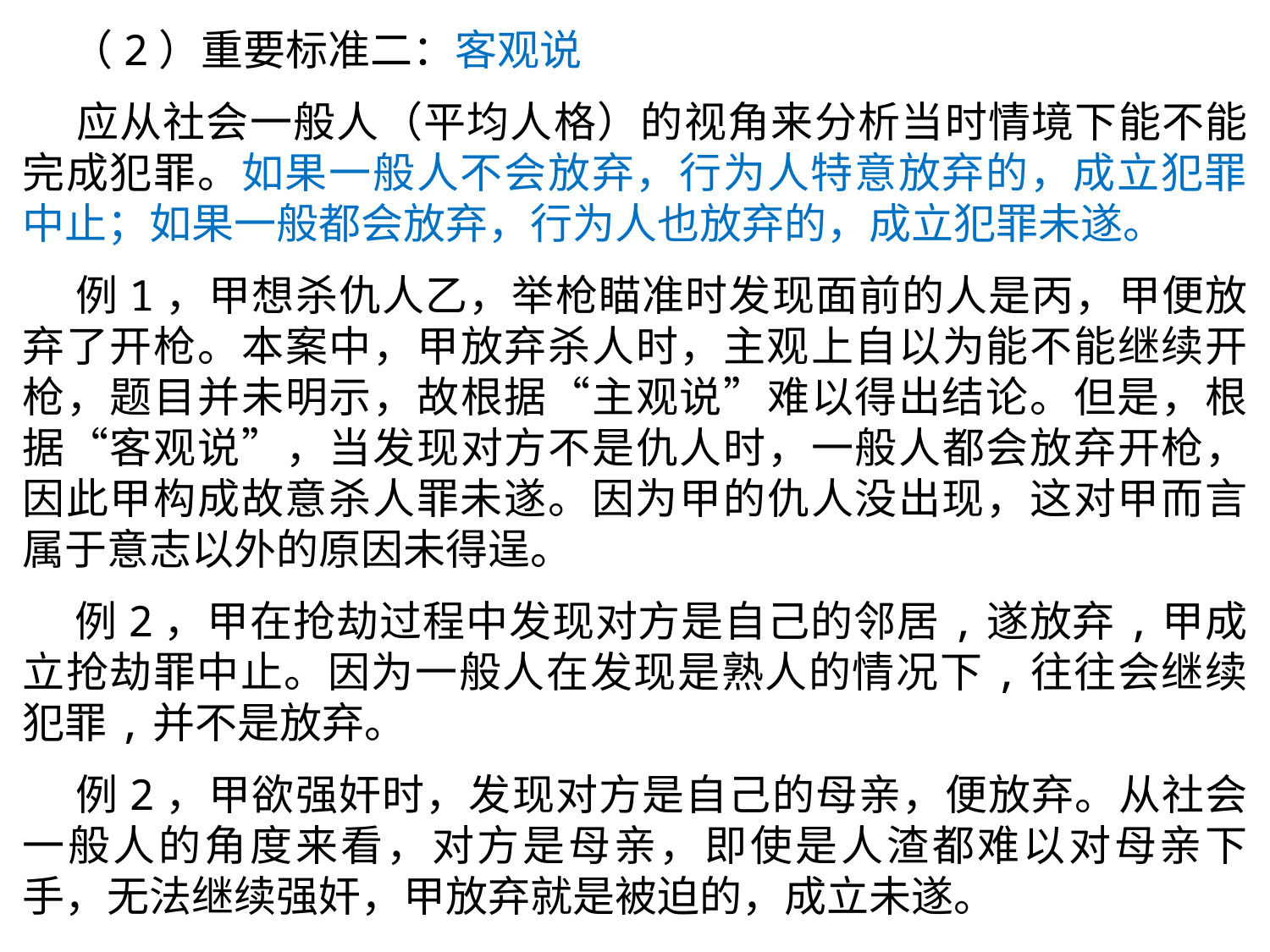

（2）重要标准二：客观说

    应从社会一般人（平均人格）的视角来分析当时情境下能不能完成犯罪。如果一般人不会放弃，行为人特意放弃的，成立犯罪中止；如果一般都会放弃，行为人也放弃的，成立犯罪未遂。

    例1，甲想杀仇人乙，举枪瞄准时发现面前的人是丙，甲便放弃了开枪。本案中，甲放弃杀人时，主观上自以为能不能继续开枪，题目并未明示，故根据“主观说”难以得出结论。但是，根据“客观说”，当发现对方不是仇人时，一般人都会放弃开枪，因此甲构成故意杀人罪未遂。因为甲的仇人没出现，这对甲而言属于意志以外的原因未得逞。

    例2，甲在抢劫过程中发现对方是自己的邻居,遂放弃,甲成立抢劫罪中止。因为一般人在发现是熟人的情况下,往往会继续犯罪,并不是放弃。

    例2，甲欲强奸时，发现对方是自己的母亲，便放弃。从社会一般人的角度来看，对方是母亲，即使是人渣都难以对母亲下手，无法继续强奸，甲放弃就是被迫的，成立未遂。